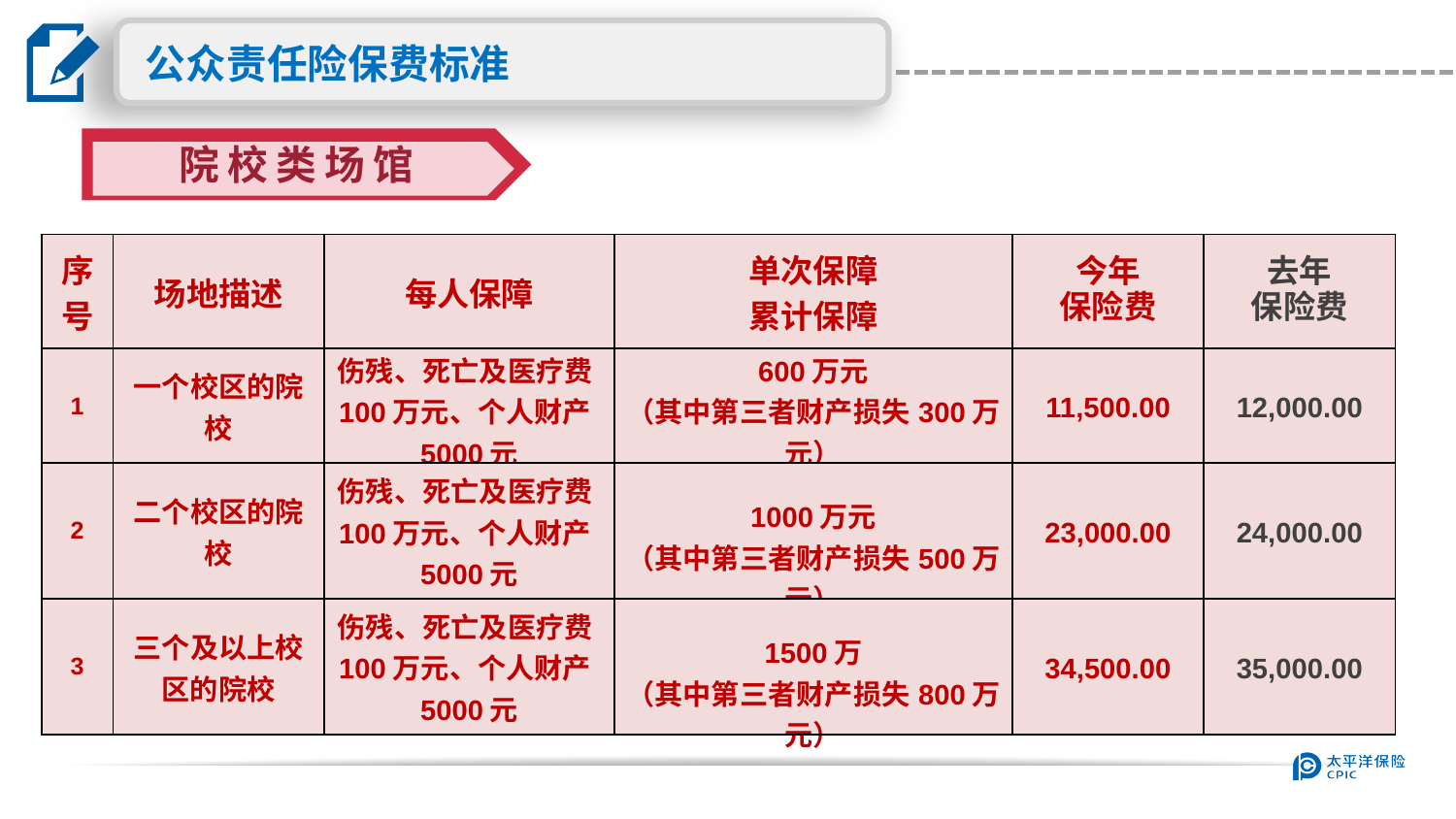

公众责任险保费标准

院校类场馆
| 序号 | 场地描述 | 每人保障 | 单次保障 累计保障 | 今年 保险费 | 去年 保险费 |
| --- | --- | --- | --- | --- | --- |
| 1 | 一个校区的院校 | 伤残、死亡及医疗费100万元、个人财产5000元 | 600万元 （其中第三者财产损失300万元） | 11,500.00 | 12,000.00 |
| 2 | 二个校区的院校 | 伤残、死亡及医疗费100万元、个人财产5000元 | 1000万元 （其中第三者财产损失500万元） | 23,000.00 | 24,000.00 |
| 3 | 三个及以上校区的院校 | 伤残、死亡及医疗费100万元、个人财产5000元 | 1500万 （其中第三者财产损失800万元） | 34,500.00 | 35,000.00 |